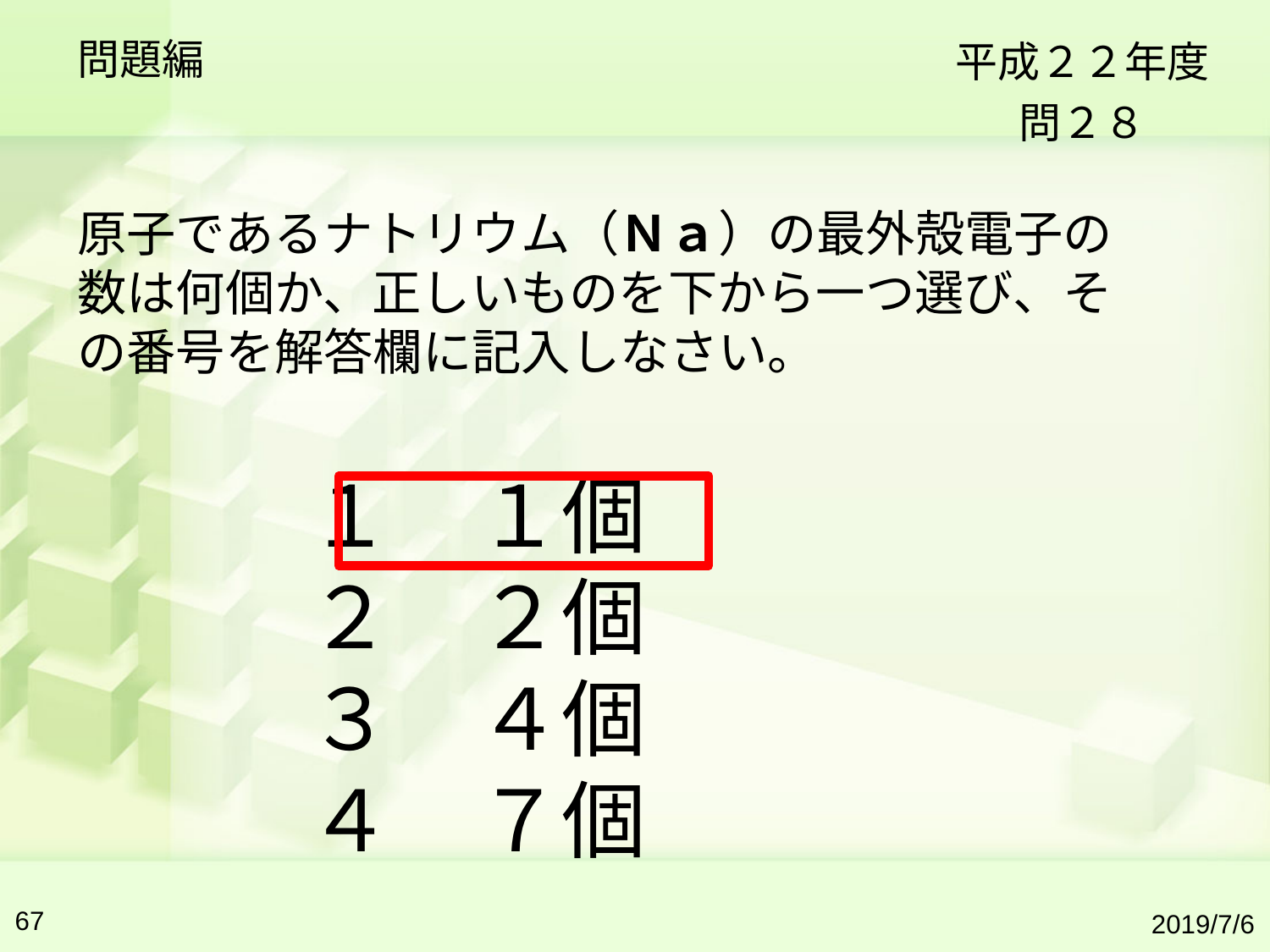

問題編
平成２２年度
問２８
原子であるナトリウム（Ｎａ）の最外殻電子の数は何個か、正しいものを下から一つ選び、その番号を解答欄に記入しなさい。
１　１個
２　２個
３　４個
４　７個

67
2019/7/6